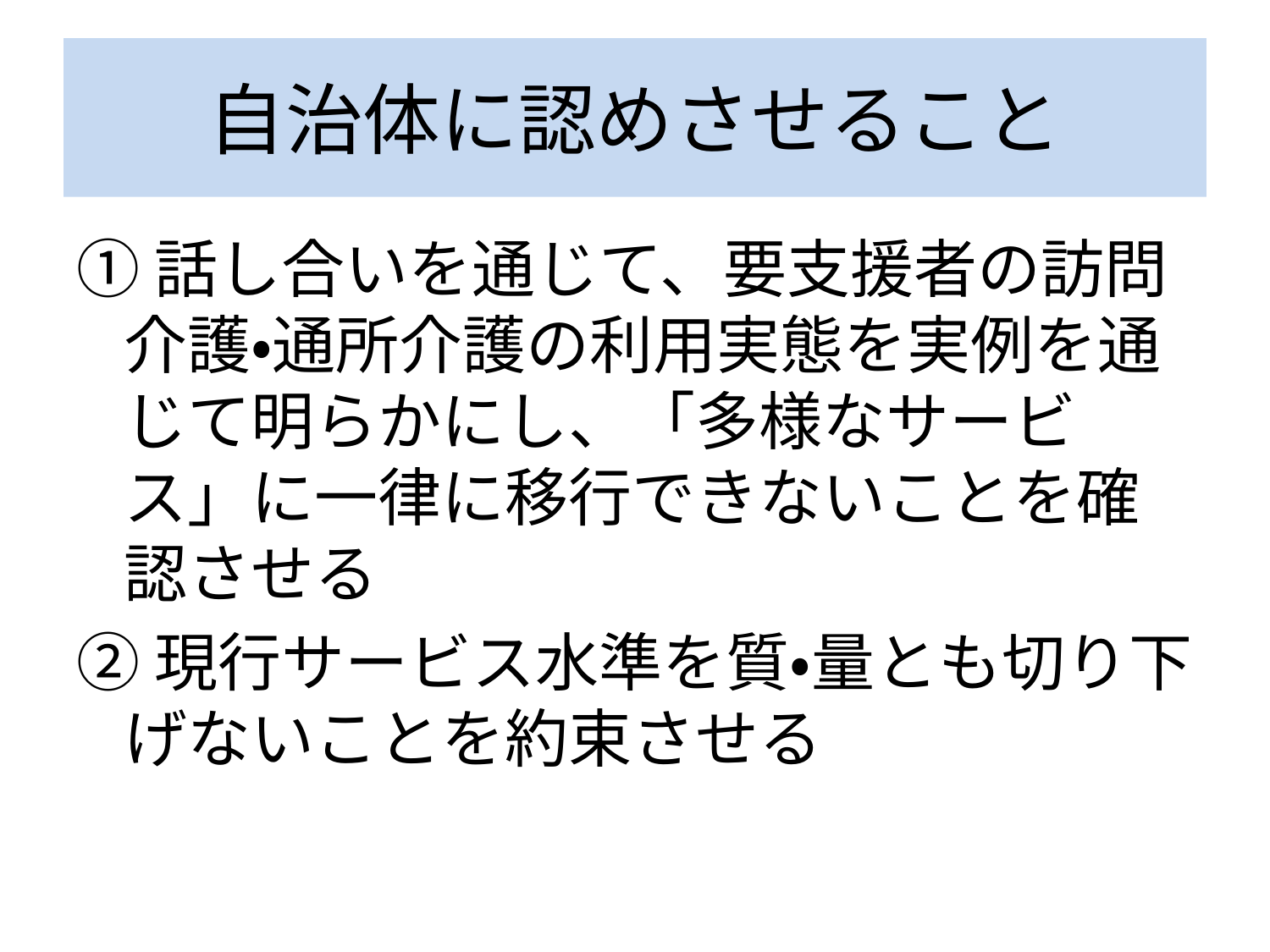

# 自治体に認めさせること
①話し合いを通じて、要支援者の訪問介護・通所介護の利用実態を実例を通じて明らかにし、「多様なサービス」に一律に移行できないことを確認させる
②現行サービス水準を質・量とも切り下げないことを約束させる